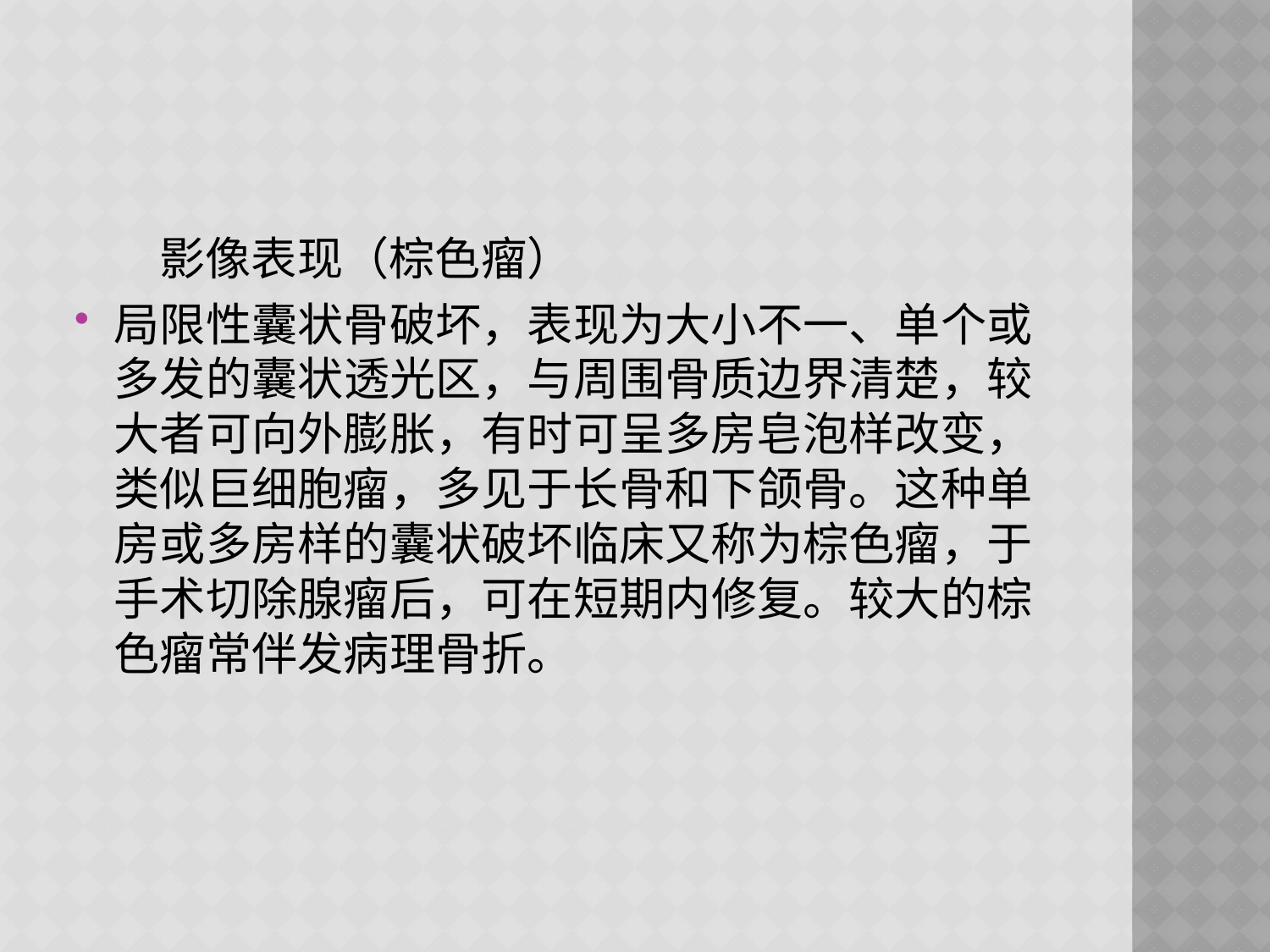

#
       影像表现（棕色瘤）
局限性囊状骨破坏，表现为大小不一、单个或多发的囊状透光区，与周围骨质边界清楚，较大者可向外膨胀，有时可呈多房皂泡样改变，类似巨细胞瘤，多见于长骨和下颌骨。这种单房或多房样的囊状破坏临床又称为棕色瘤，于手术切除腺瘤后，可在短期内修复。较大的棕色瘤常伴发病理骨折。